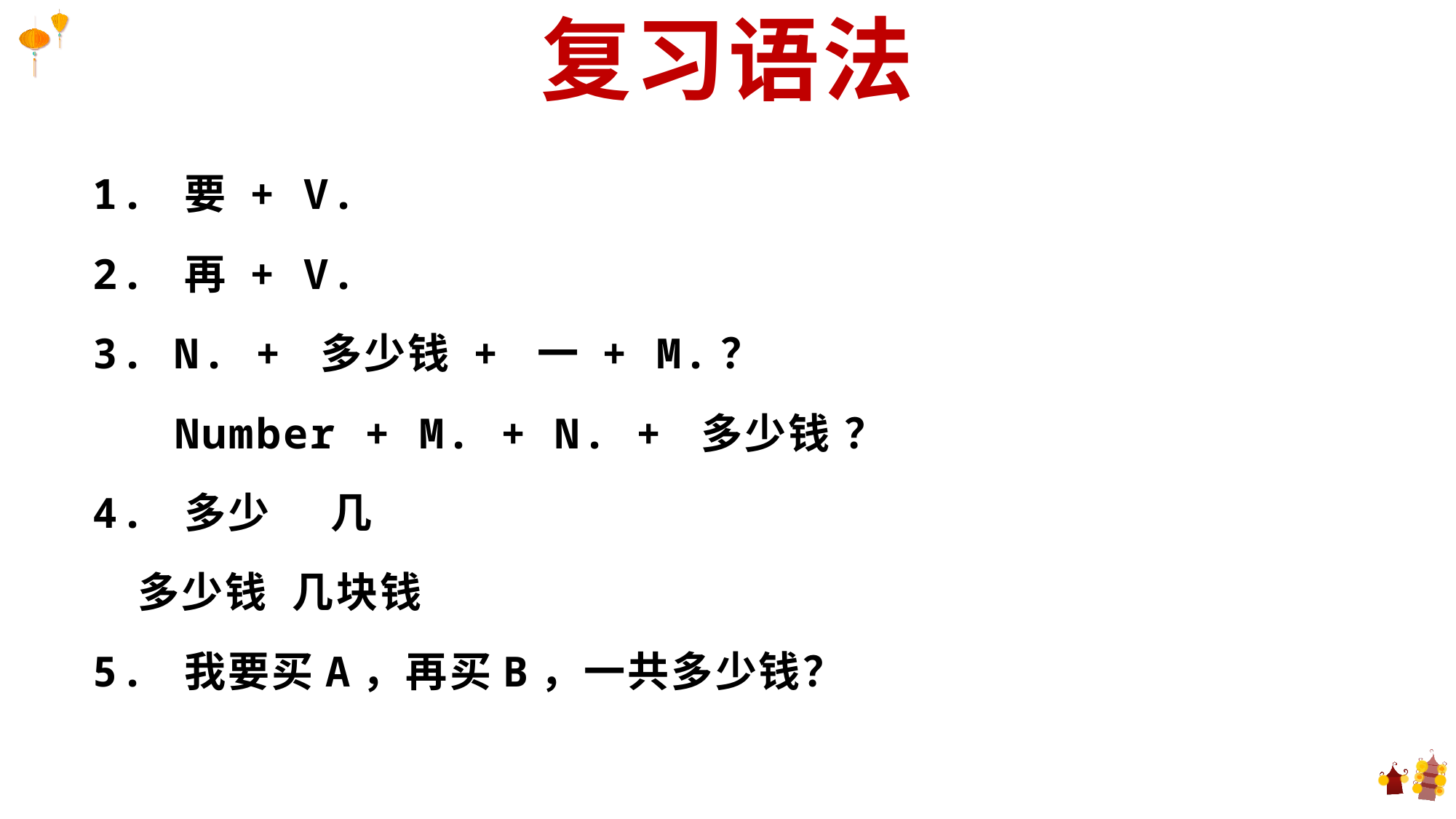

# 复习语法
1. 要 + V.
2. 再 + V.
3. N. + 多少钱 + 一 + M.？
   Number + M. + N. + 多少钱 ？
4. 多少     几
   多少钱  几块钱
5. 我要买A，再买B，一共多少钱？